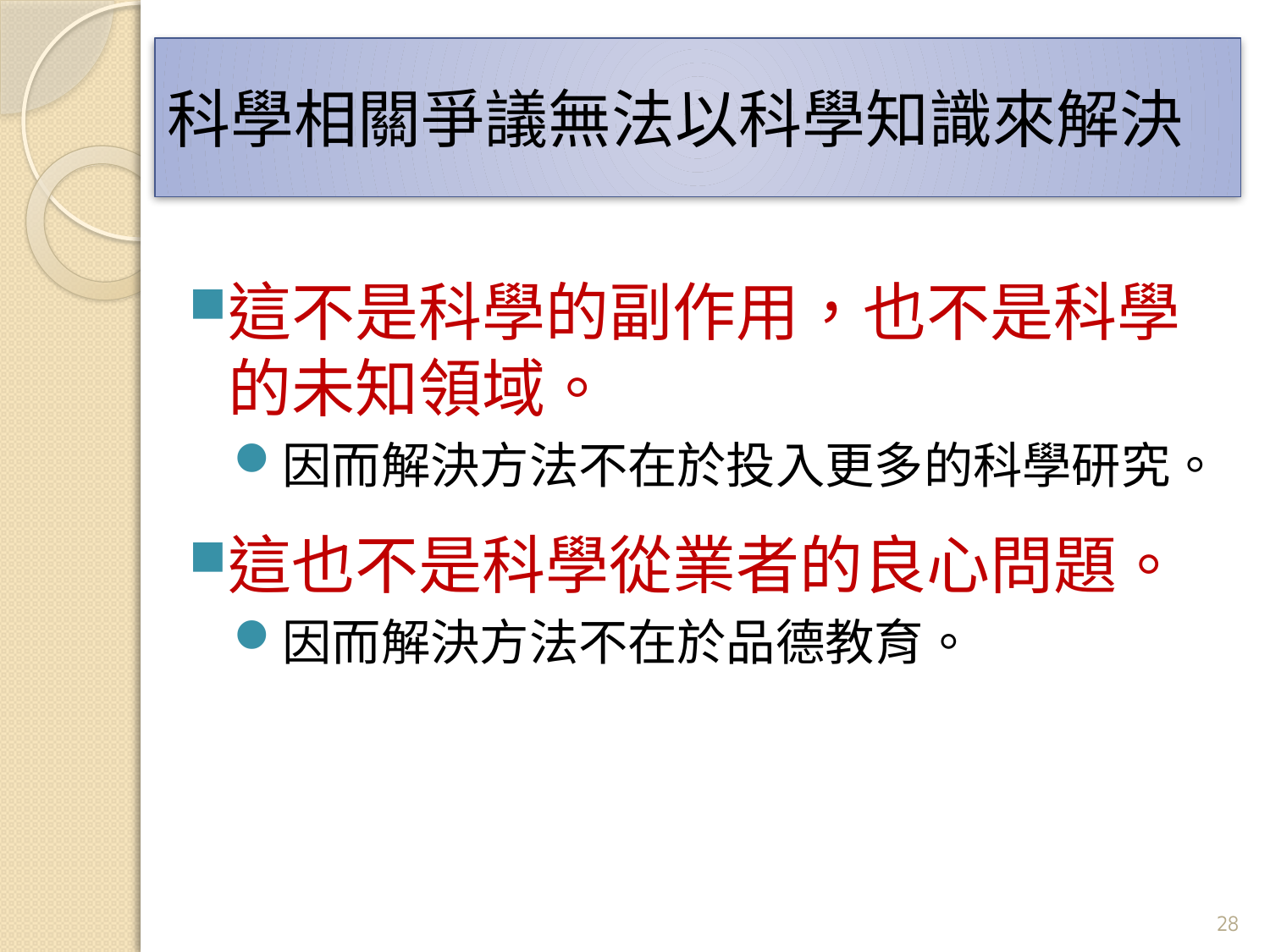

# 科學相關爭議無法以科學知識來解決
這不是科學的副作用，也不是科學的未知領域。
因而解決方法不在於投入更多的科學研究。
這也不是科學從業者的良心問題。
因而解決方法不在於品德教育。

28